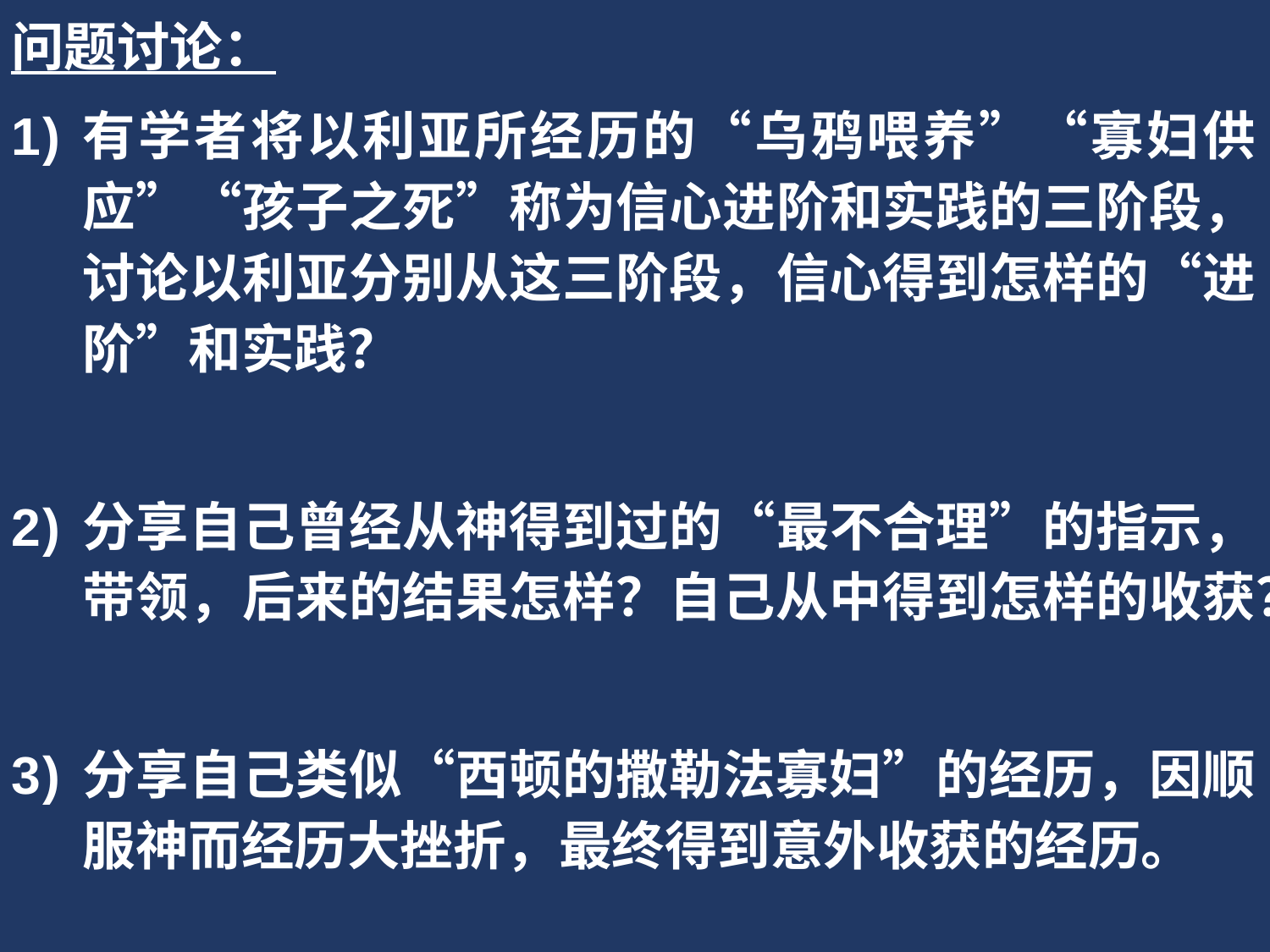

问题讨论：
有学者将以利亚所经历的“乌鸦喂养”“寡妇供应”“孩子之死”称为信心进阶和实践的三阶段，讨论以利亚分别从这三阶段，信心得到怎样的“进阶”和实践？

分享自己曾经从神得到过的“最不合理”的指示，带领，后来的结果怎样？自己从中得到怎样的收获？

分享自己类似“西顿的撒勒法寡妇”的经历，因顺服神而经历大挫折，最终得到意外收获的经历。